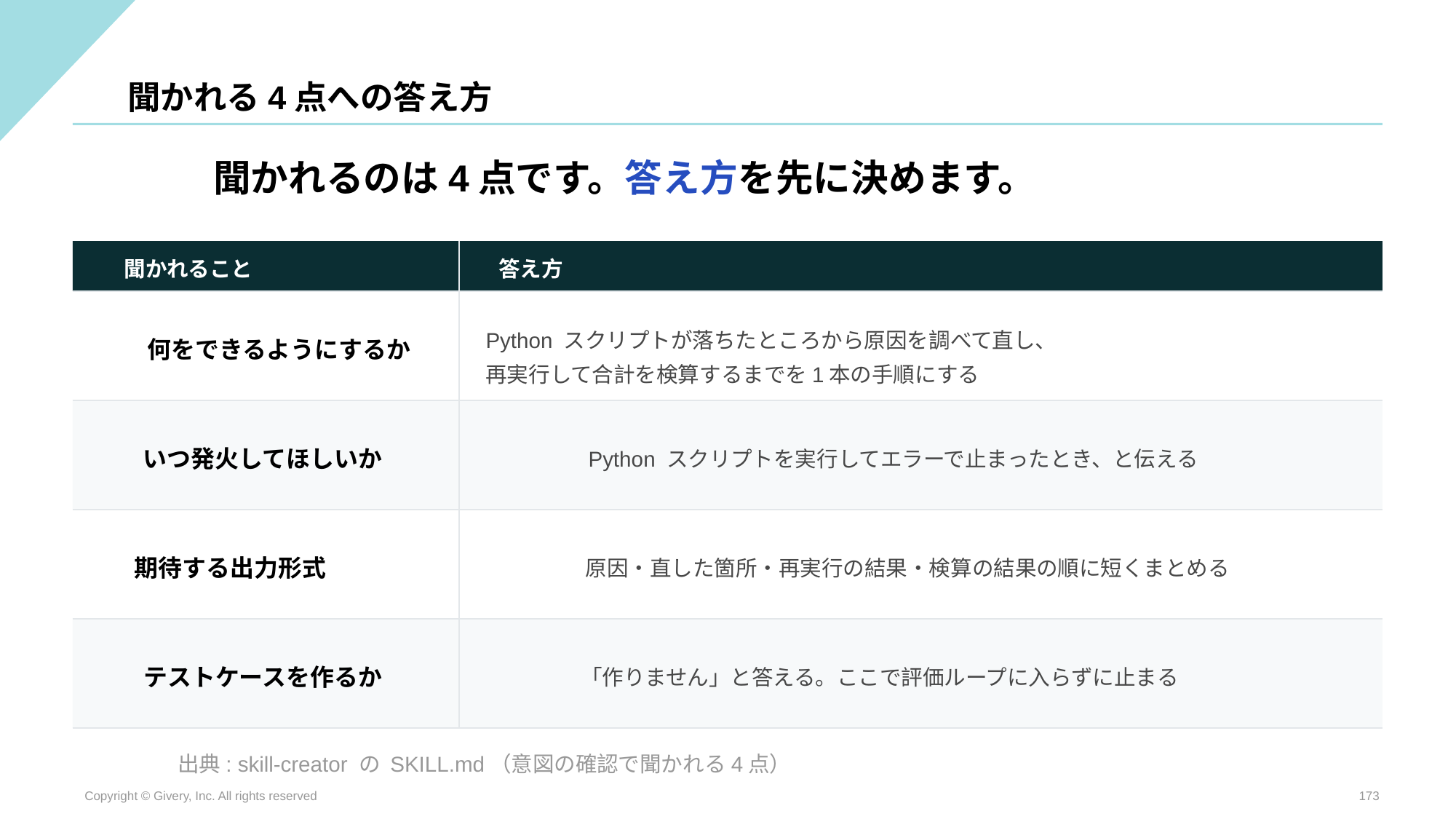

聞かれる4点への答え方

聞かれるのは4点です。答え方を先に決めます。

聞かれること
答え方

Python スクリプトが落ちたところから原因を調べて直し、
再実行して合計を検算するまでを1本の手順にする
何をできるようにするか

いつ発火してほしいか
Python スクリプトを実行してエラーで止まったとき、と伝える

期待する出力形式
原因・直した箇所・再実行の結果・検算の結果の順に短くまとめる

テストケースを作るか
「作りません」と答える。ここで評価ループに入らずに止まる

出典: skill-creator の SKILL.md（意図の確認で聞かれる4点）
Copyright © Givery, Inc. All rights reserved
173